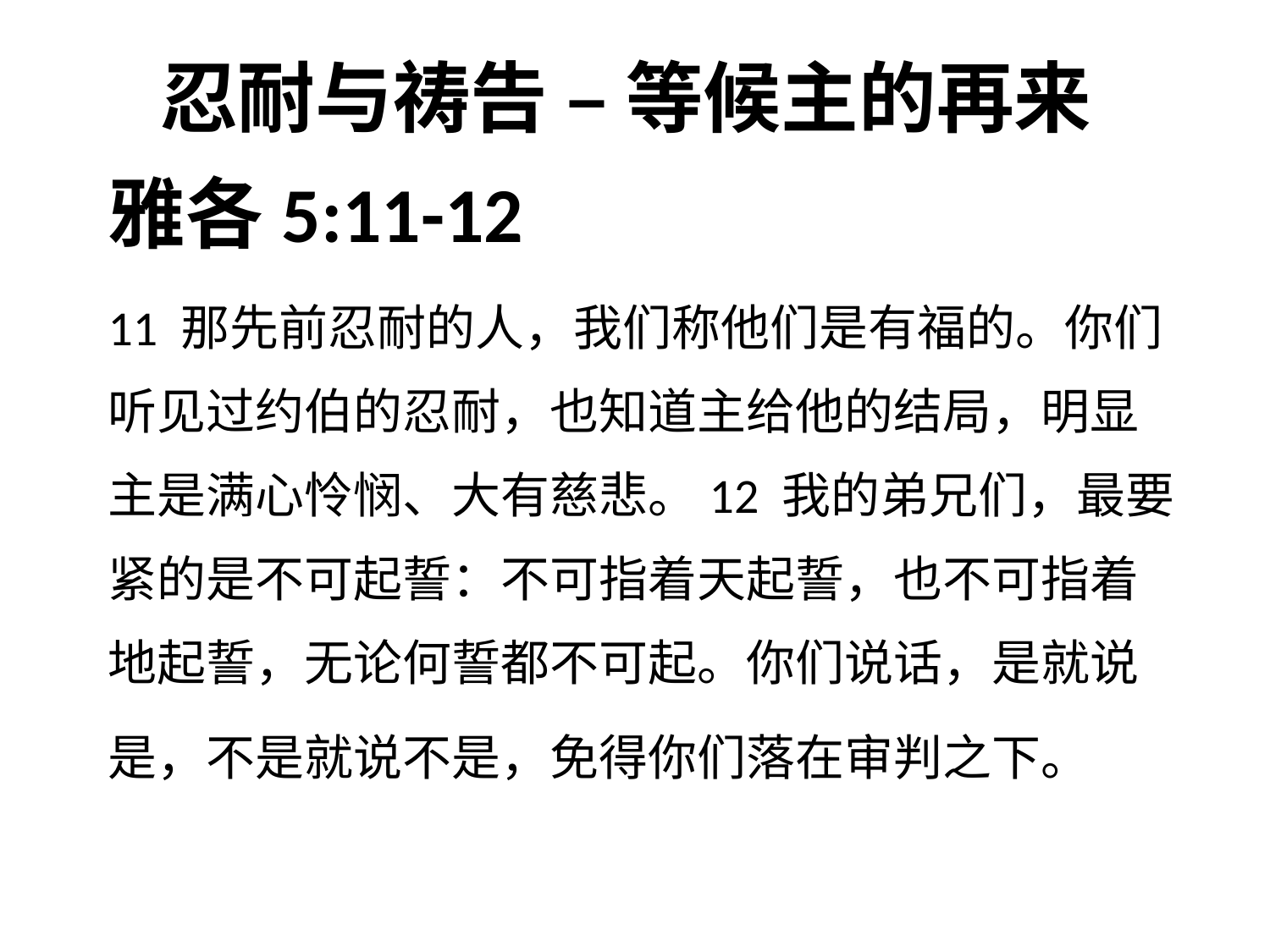

# 忍耐与祷告 – 等候主的再来
雅各5:11-12
11 那先前忍耐的人，我们称他们是有福的。你们听见过约伯的忍耐，也知道主给他的结局，明显主是满心怜悯、大有慈悲。12 我的弟兄们，最要紧的是不可起誓：不可指着天起誓，也不可指着地起誓，无论何誓都不可起。你们说话，是就说是，不是就说不是，免得你们落在审判之下。